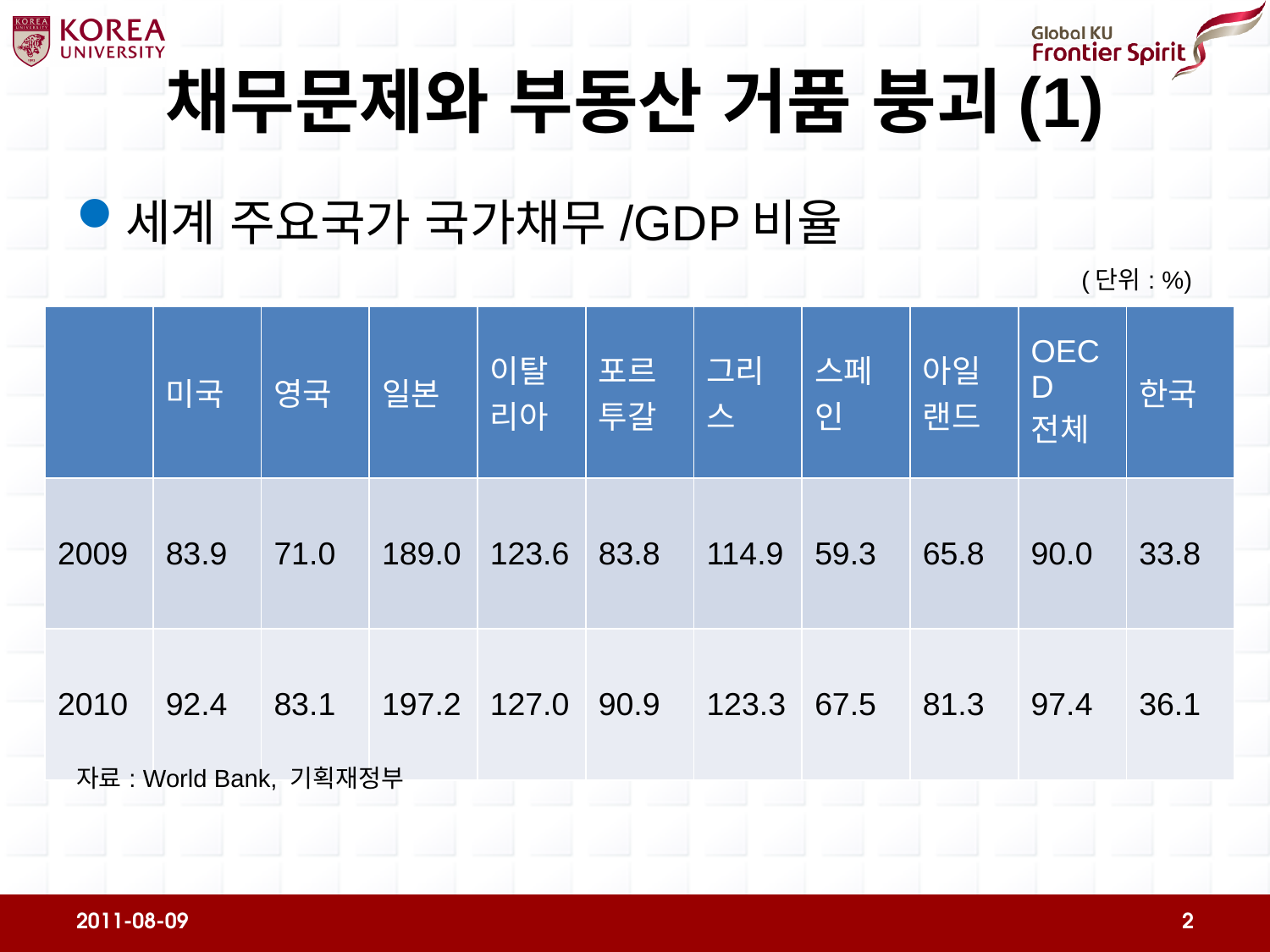

# 채무문제와 부동산 거품 붕괴(1)
세계 주요국가 국가채무/GDP비율
(단위: %)

자료: World Bank, 기획재정부

|  | 미국 | 영국 | 일본 | 이탈리아 | 포르투갈 | 그리스 | 스페인 | 아일랜드 | OECD전체 | 한국 |
| --- | --- | --- | --- | --- | --- | --- | --- | --- | --- | --- |
| 2009 | 83.9 | 71.0 | 189.0 | 123.6 | 83.8 | 114.9 | 59.3 | 65.8 | 90.0 | 33.8 |
| 2010 | 92.4 | 83.1 | 197.2 | 127.0 | 90.9 | 123.3 | 67.5 | 81.3 | 97.4 | 36.1 |
2011-08-09
2